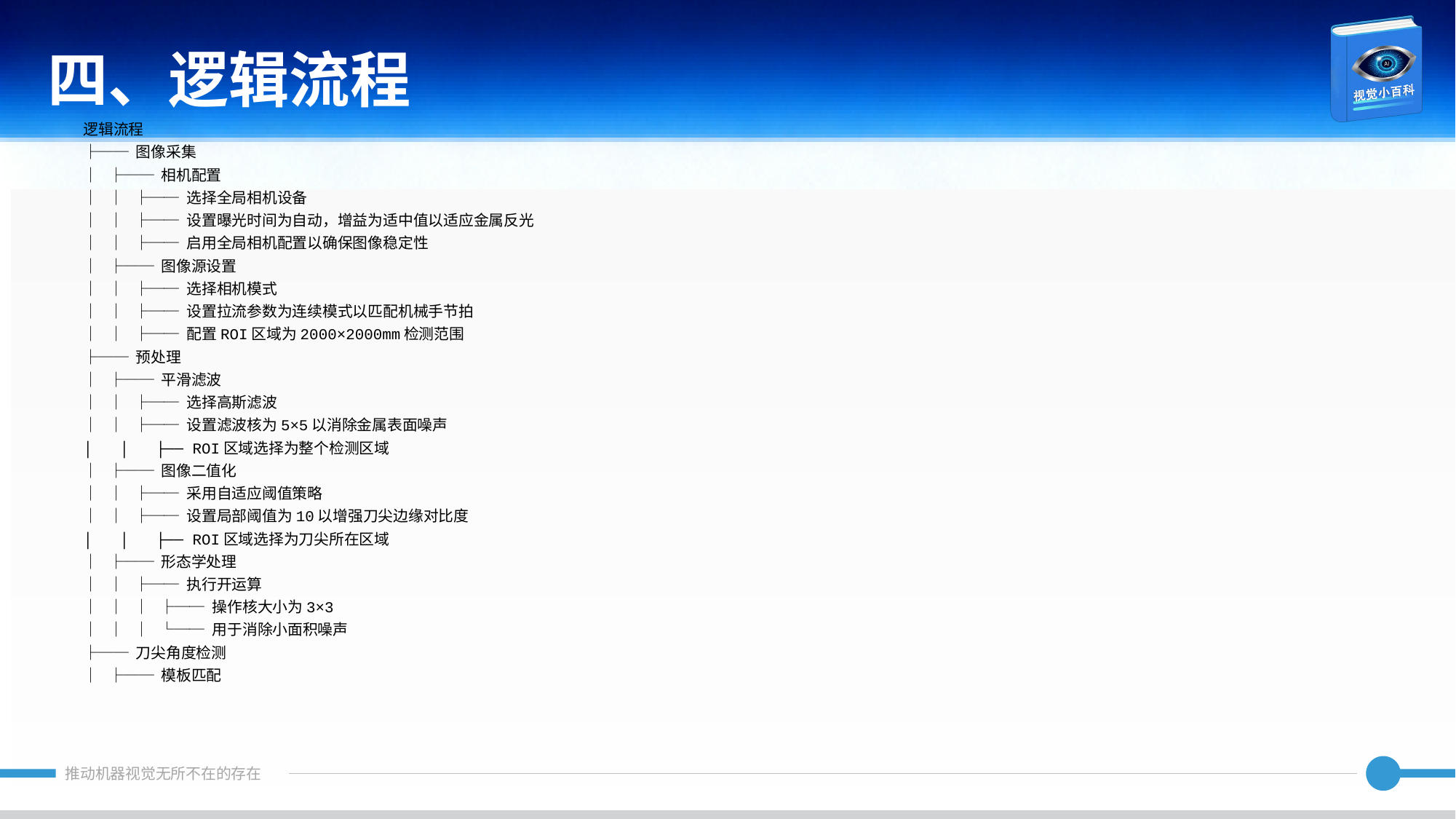

四、逻辑流程

逻辑流程
├── 图像采集
│   ├── 相机配置
│   │   ├── 选择全局相机设备
│   │   ├── 设置曝光时间为自动，增益为适中值以适应金属反光
│   │   ├── 启用全局相机配置以确保图像稳定性
│   ├── 图像源设置
│   │   ├── 选择相机模式
│   │   ├── 设置拉流参数为连续模式以匹配机械手节拍
│   │   ├── 配置ROI区域为2000×2000mm检测范围
├── 预处理
│   ├── 平滑滤波
│   │   ├── 选择高斯滤波
│   │   ├── 设置滤波核为5×5以消除金属表面噪声
│   │   ├── ROI区域选择为整个检测区域
│   ├── 图像二值化
│   │   ├── 采用自适应阈值策略
│   │   ├── 设置局部阈值为10以增强刀尖边缘对比度
│   │   ├── ROI区域选择为刀尖所在区域
│   ├── 形态学处理
│   │   ├── 执行开运算
│   │   │   ├── 操作核大小为3×3
│   │   │   └── 用于消除小面积噪声
├── 刀尖角度检测
│   ├── 模板匹配
8